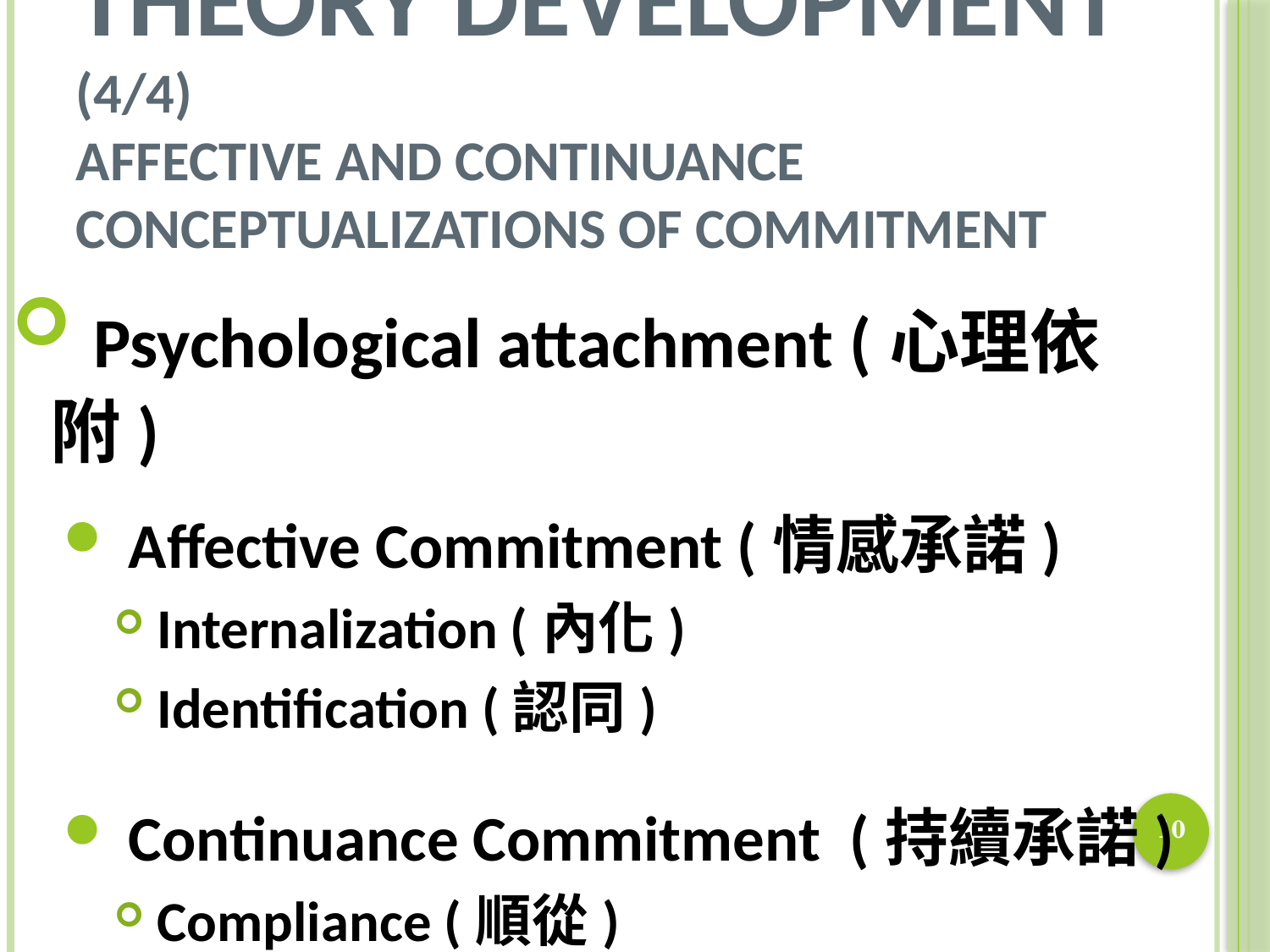

# Theory Development (4/4) Affective and Continuance Conceptualizations of Commitment
 Psychological attachment (心理依附)

 Affective Commitment (情感承諾)
 Internalization (內化)
 Identification (認同)

 Continuance Commitment  (持續承諾)
 Compliance (順從)
10